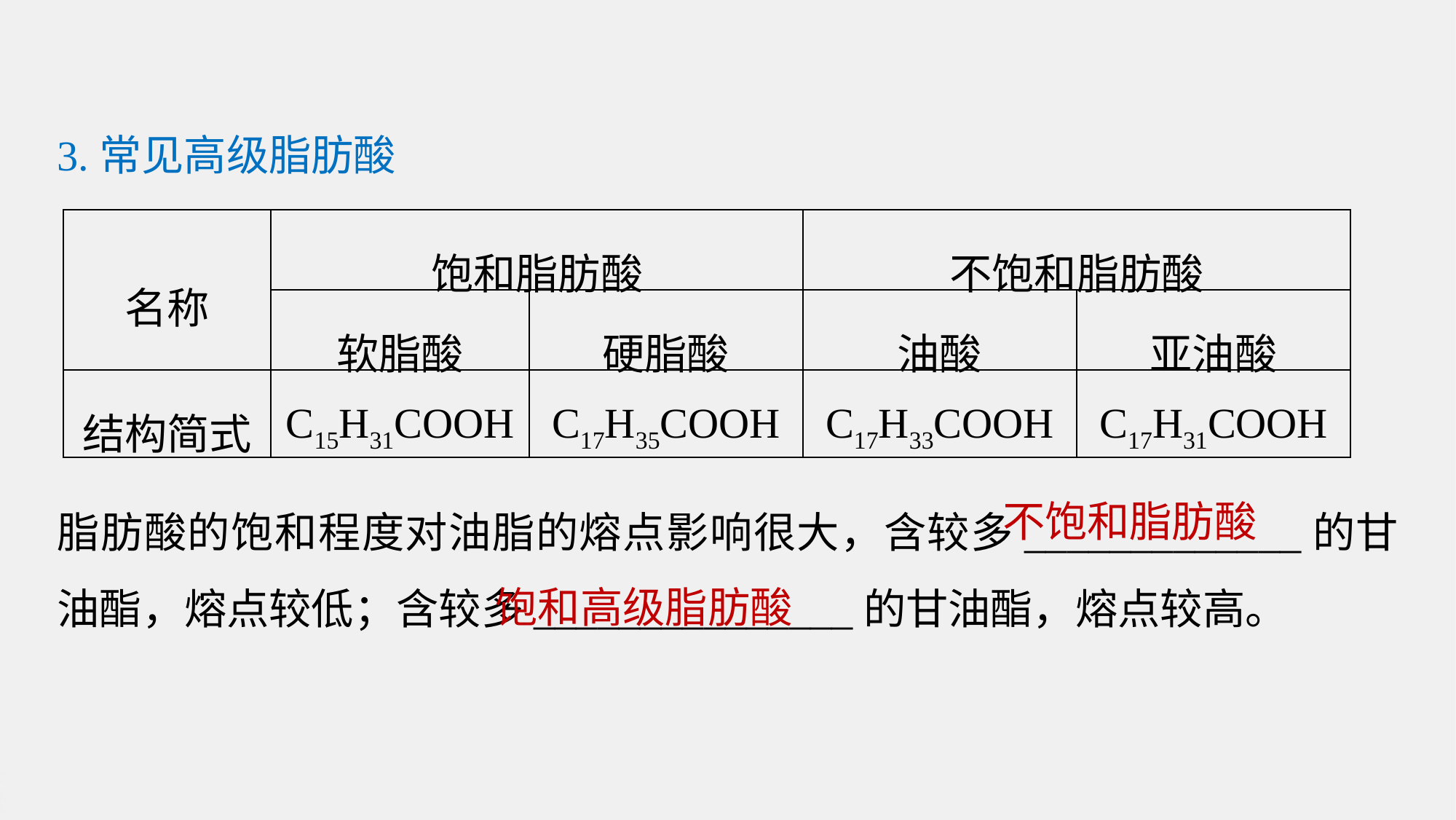

3.常见高级脂肪酸
| 名称 | 饱和脂肪酸 |  | 不饱和脂肪酸 |  |
| --- | --- | --- | --- | --- |
|  | 软脂酸 | 硬脂酸 | 油酸 | 亚油酸 |
| 结构简式 | C15H31COOH | C17H35COOH | C17H33COOH | C17H31COOH |
脂肪酸的饱和程度对油脂的熔点影响很大，含较多_____________的甘油酯，熔点较低；含较多_______________的甘油酯，熔点较高。
不饱和脂肪酸
饱和高级脂肪酸